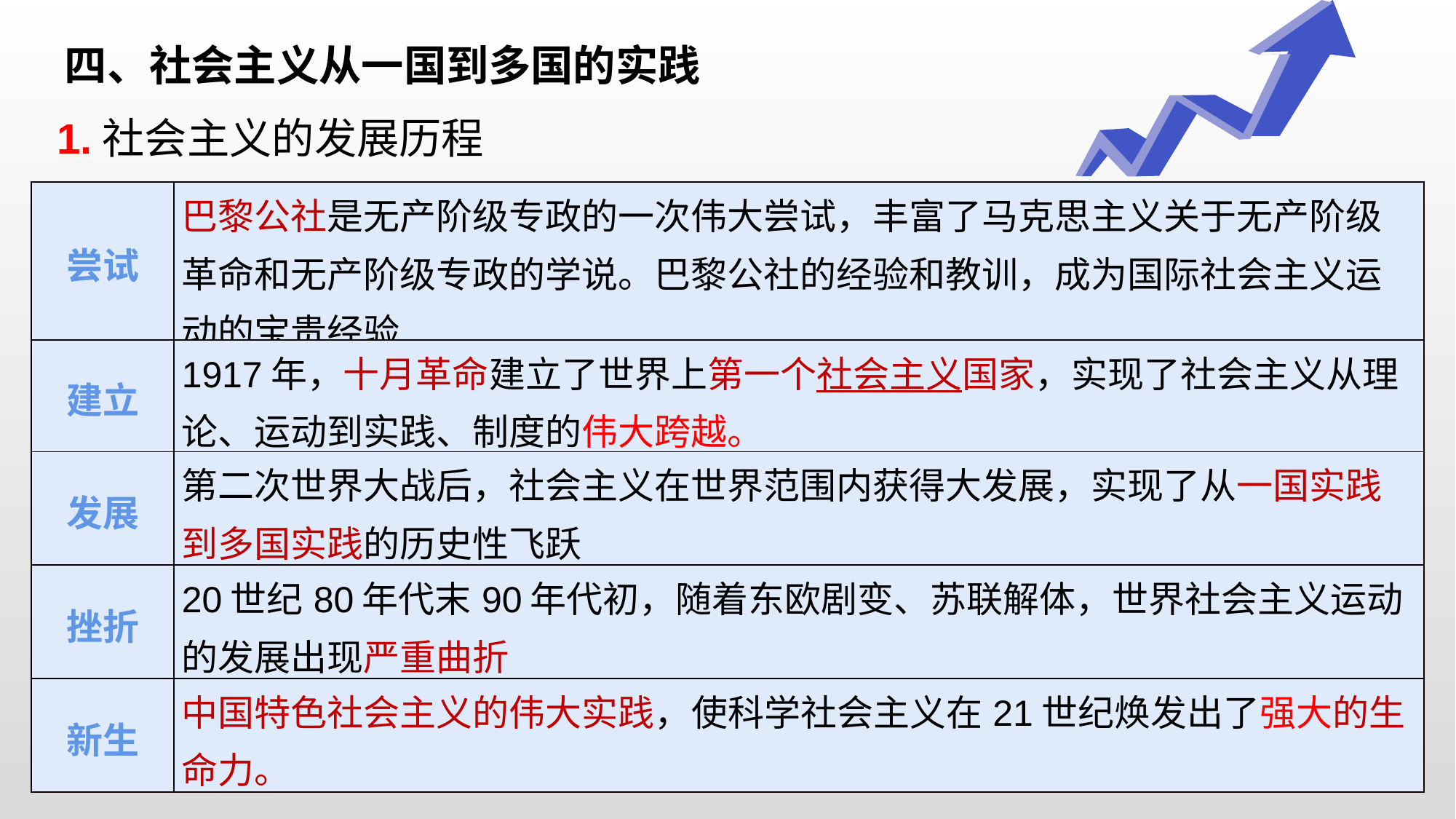

四、社会主义从一国到多国的实践
1.社会主义的发展历程
| 尝试 | 巴黎公社是无产阶级专政的一次伟大尝试，丰富了马克思主义关于无产阶级革命和无产阶级专政的学说。巴黎公社的经验和教训，成为国际社会主义运动的宝贵经验 |
| --- | --- |
| 建立 | 1917年，十月革命建立了世界上第一个社会主义国家，实现了社会主义从理论、运动到实践、制度的伟大跨越。 |
| 发展 | 第二次世界大战后，社会主义在世界范围内获得大发展，实现了从一国实践到多国实践的历史性飞跃 |
| 挫折 | 20世纪80年代末90年代初，随着东欧剧变、苏联解体，世界社会主义运动的发展出现严重曲折 |
| 新生 | 中国特色社会主义的伟大实践，使科学社会主义在21世纪焕发出了强大的生命力。 |